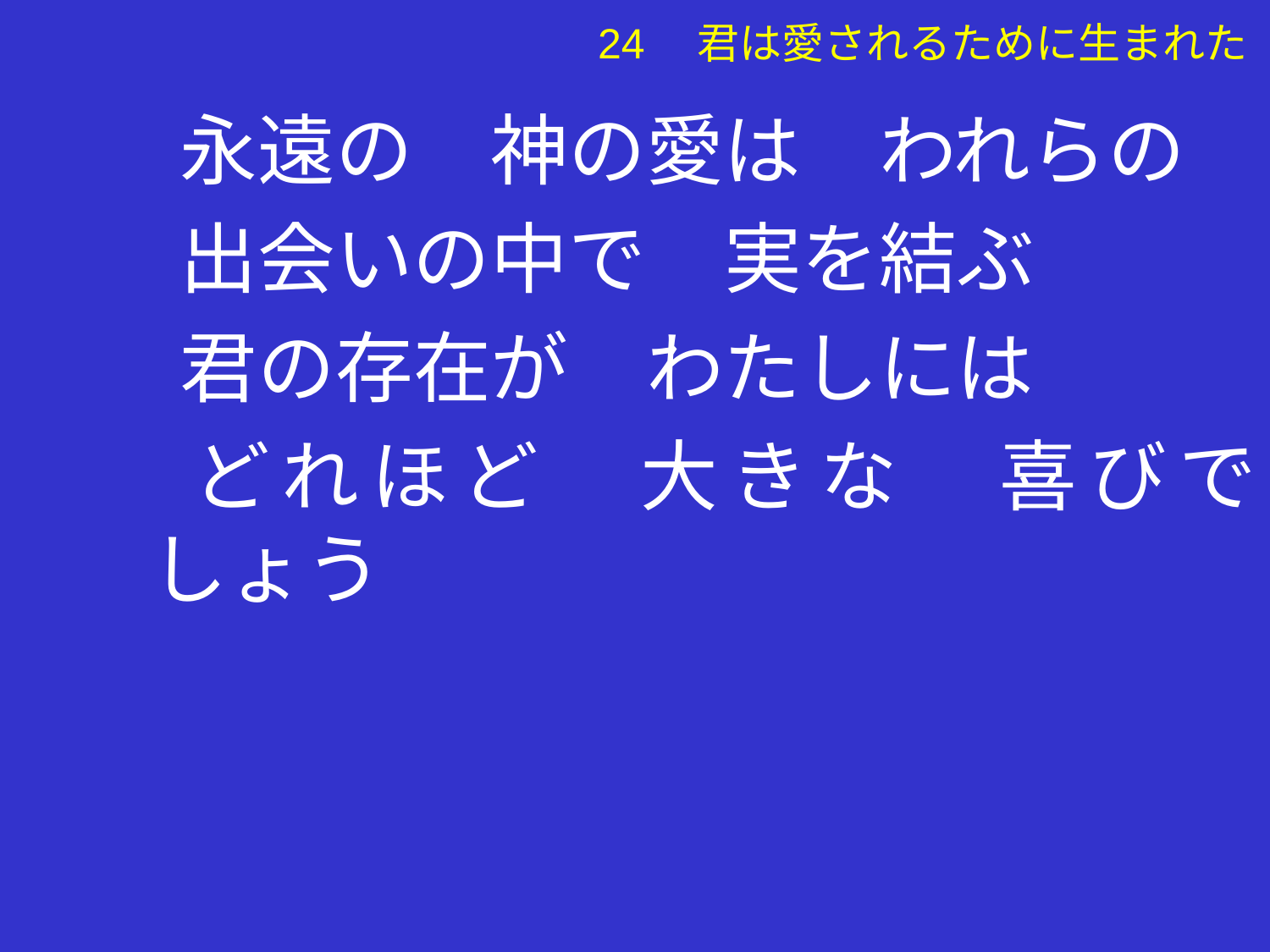

永遠の　神の愛は　われらの
　出会いの中で　実を結ぶ
　君の存在が　わたしには
　どれほど　大きな　喜びでしょう

# 24　君は愛されるために生まれた